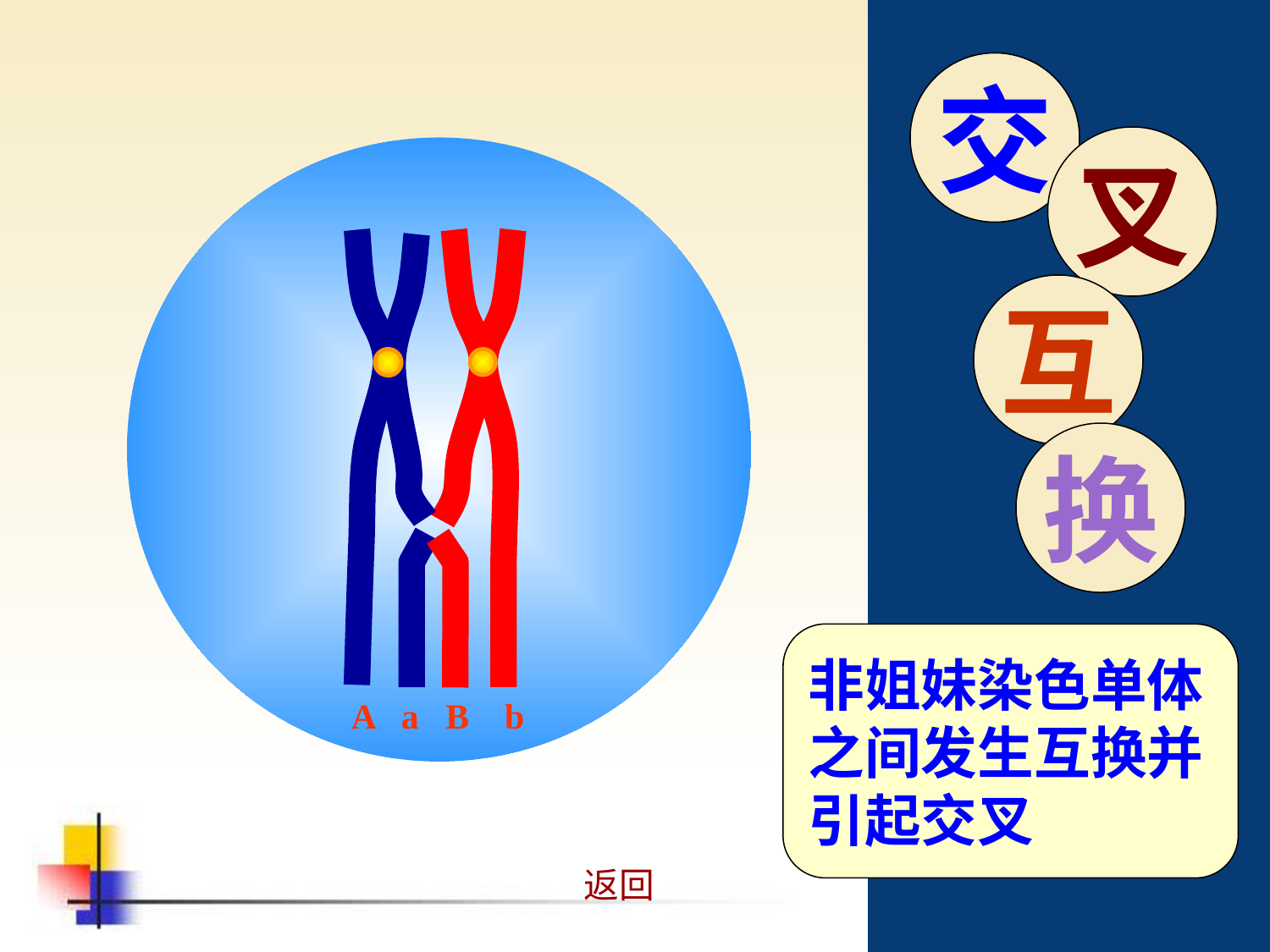

交
叉

互

换

非姐妹染色单体
之间发生互换并
引起交叉
A   a   B    b

返回